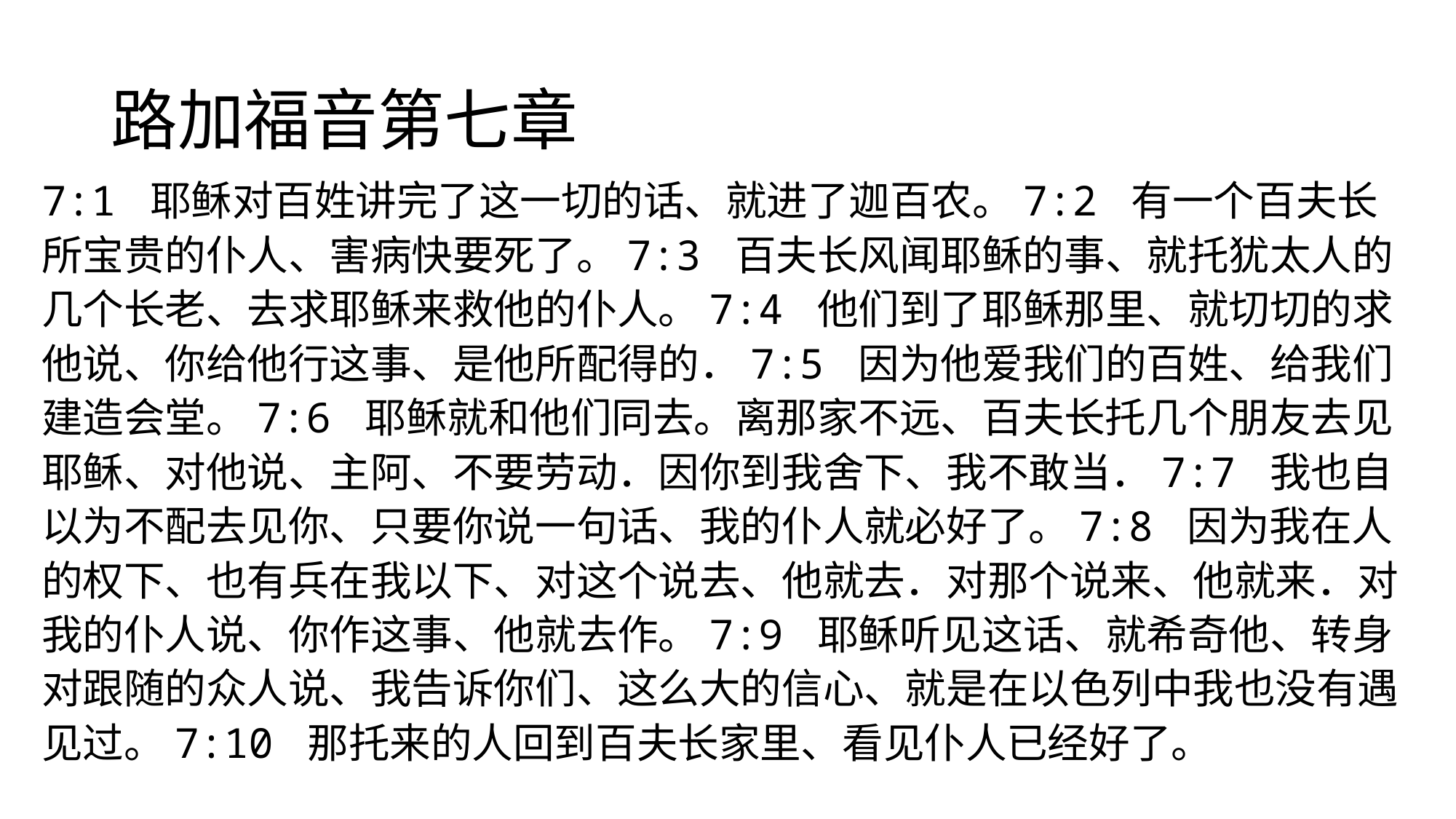

# 路加福音第七章
7:1 耶稣对百姓讲完了这一切的话、就进了迦百农。7:2 有一个百夫长所宝贵的仆人、害病快要死了。7:3 百夫长风闻耶稣的事、就托犹太人的几个长老、去求耶稣来救他的仆人。7:4 他们到了耶稣那里、就切切的求他说、你给他行这事、是他所配得的．7:5 因为他爱我们的百姓、给我们建造会堂。7:6 耶稣就和他们同去。离那家不远、百夫长托几个朋友去见耶稣、对他说、主阿、不要劳动．因你到我舍下、我不敢当．7:7 我也自以为不配去见你、只要你说一句话、我的仆人就必好了。7:8 因为我在人的权下、也有兵在我以下、对这个说去、他就去．对那个说来、他就来．对我的仆人说、你作这事、他就去作。7:9 耶稣听见这话、就希奇他、转身对跟随的众人说、我告诉你们、这么大的信心、就是在以色列中我也没有遇见过。7:10 那托来的人回到百夫长家里、看见仆人已经好了。